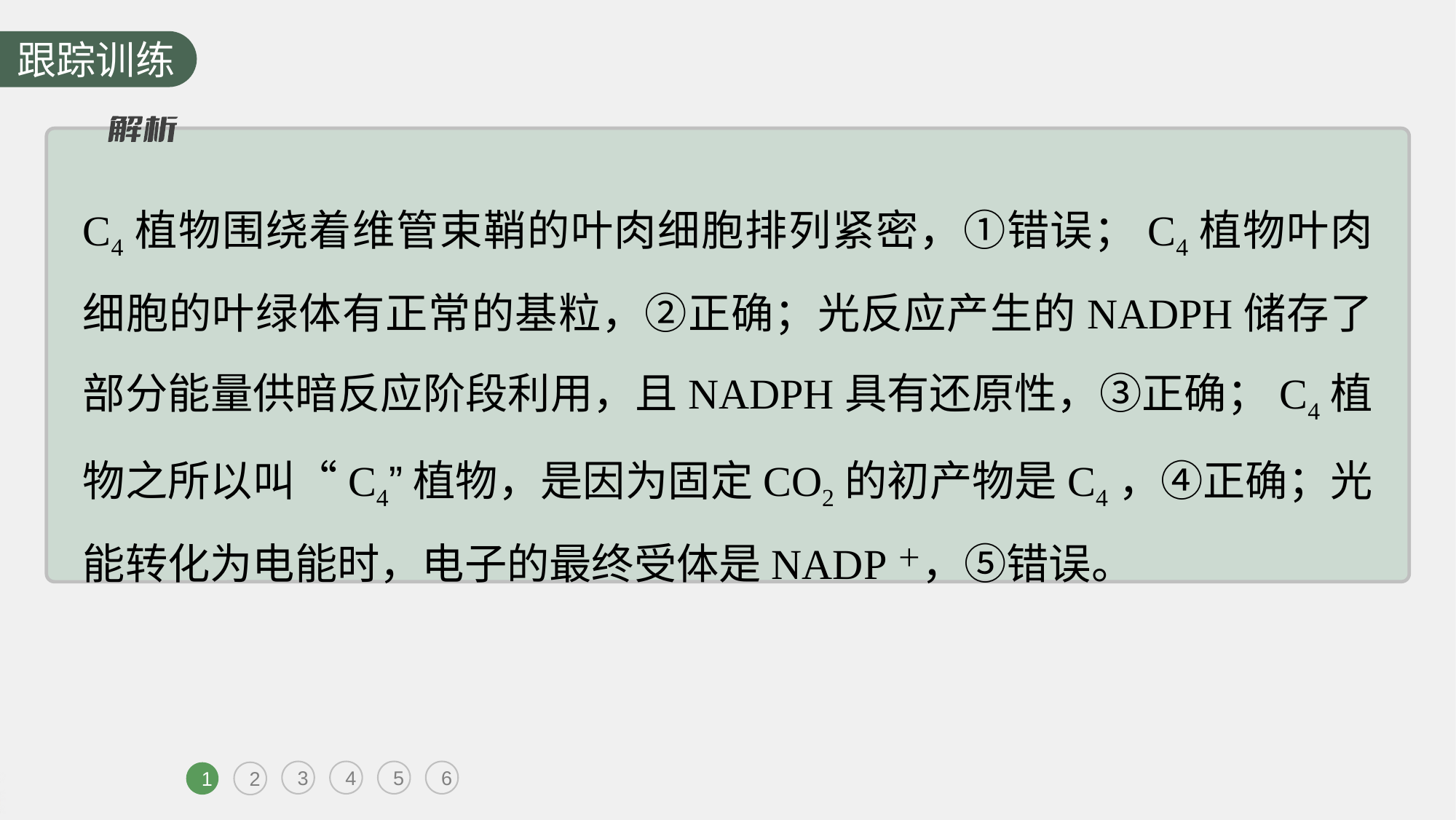

跟踪训练

C4植物围绕着维管束鞘的叶肉细胞排列紧密，①错误；C4植物叶肉细胞的叶绿体有正常的基粒，②正确；光反应产生的NADPH储存了部分能量供暗反应阶段利用，且NADPH具有还原性，③正确；C4植物之所以叫“C4”植物，是因为固定CO2的初产物是C4，④正确；光能转化为电能时，电子的最终受体是NADP＋，⑤错误。
3
4
5
6
1
2